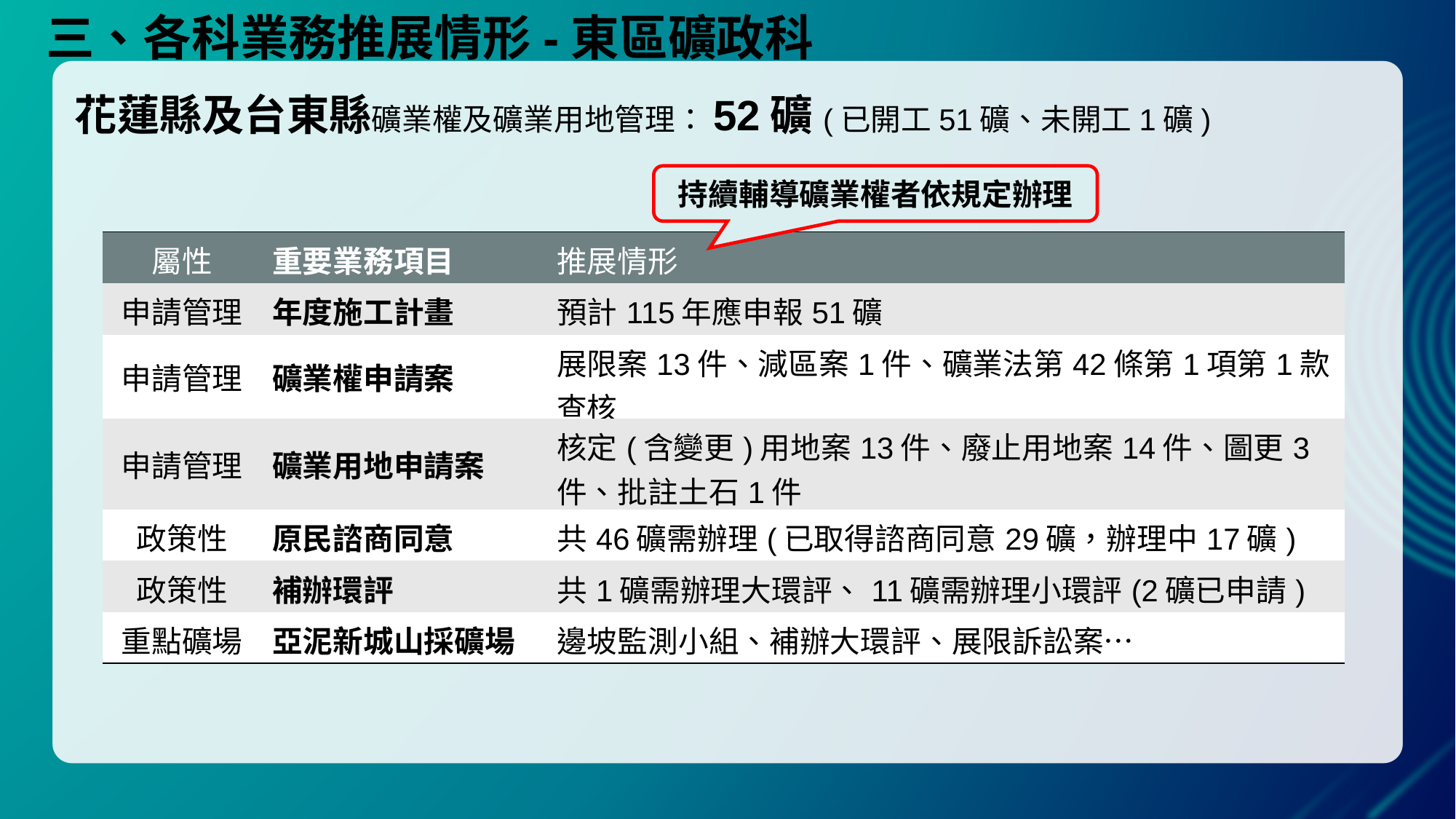

三、各科業務推展情形-東區礦政科
花蓮縣及台東縣礦業權及礦業用地管理：52礦(已開工51礦、未開工1礦)
持續輔導礦業權者依規定辦理
| 屬性 | 重要業務項目 | 推展情形 |
| --- | --- | --- |
| 申請管理 | 年度施工計畫 | 預計115年應申報51礦 |
| 申請管理 | 礦業權申請案 | 展限案13件、減區案1件、礦業法第42條第1項第1款查核 |
| 申請管理 | 礦業用地申請案 | 核定(含變更)用地案13件、廢止用地案14件、圖更3件、批註土石1件 |
| 政策性 | 原民諮商同意 | 共46礦需辦理(已取得諮商同意29礦，辦理中17礦) |
| 政策性 | 補辦環評 | 共1礦需辦理大環評、11礦需辦理小環評(2礦已申請) |
| 重點礦場 | 亞泥新城山採礦場 | 邊坡監測小組、補辦大環評、展限訴訟案… |